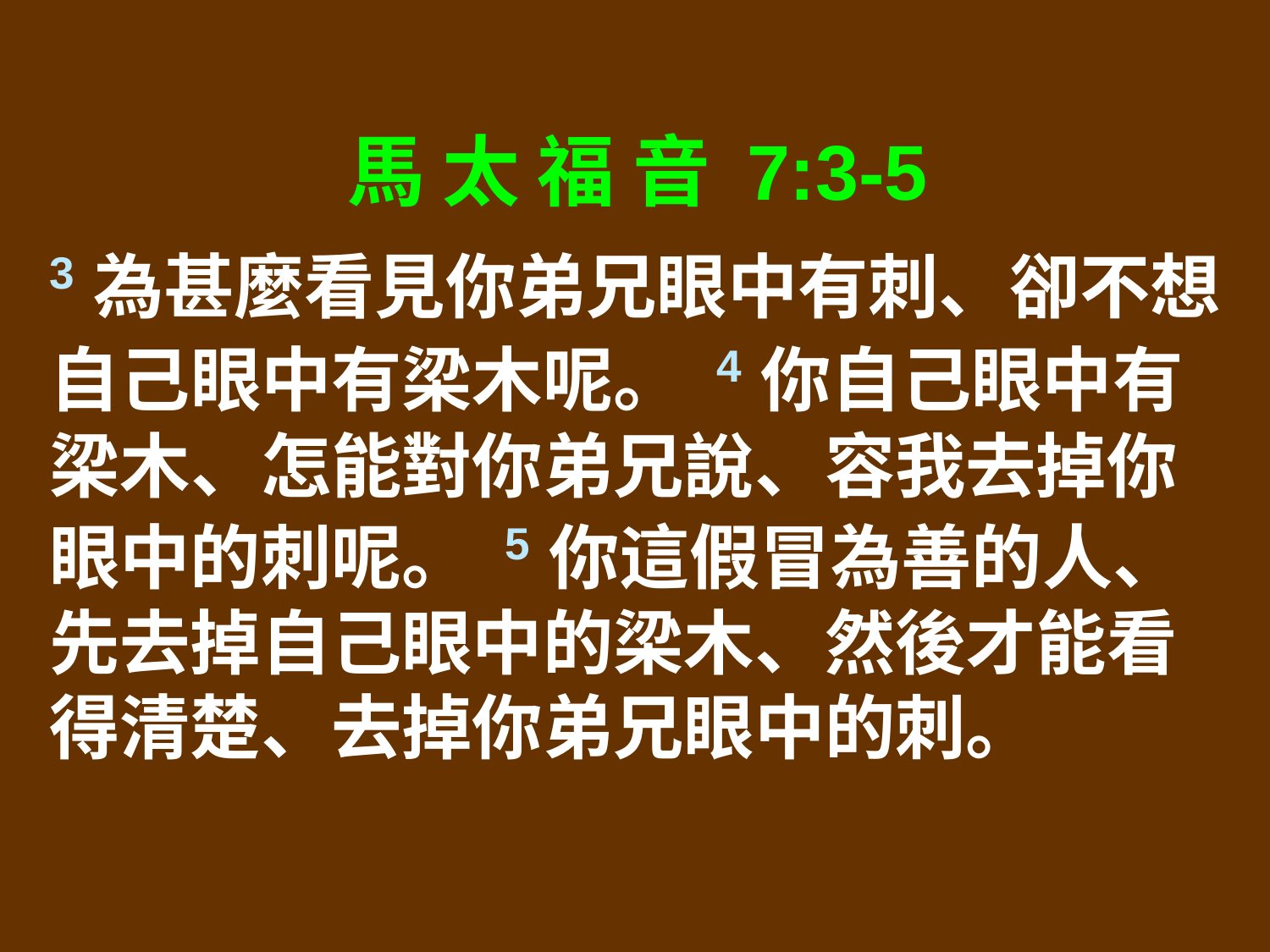

馬 太 福 音 7:3-5
3為甚麼看見你弟兄眼中有刺、卻不想自己眼中有梁木呢。 4你自己眼中有梁木、怎能對你弟兄說、容我去掉你眼中的刺呢。 5你這假冒為善的人、先去掉自己眼中的梁木、然後才能看得清楚、去掉你弟兄眼中的刺。